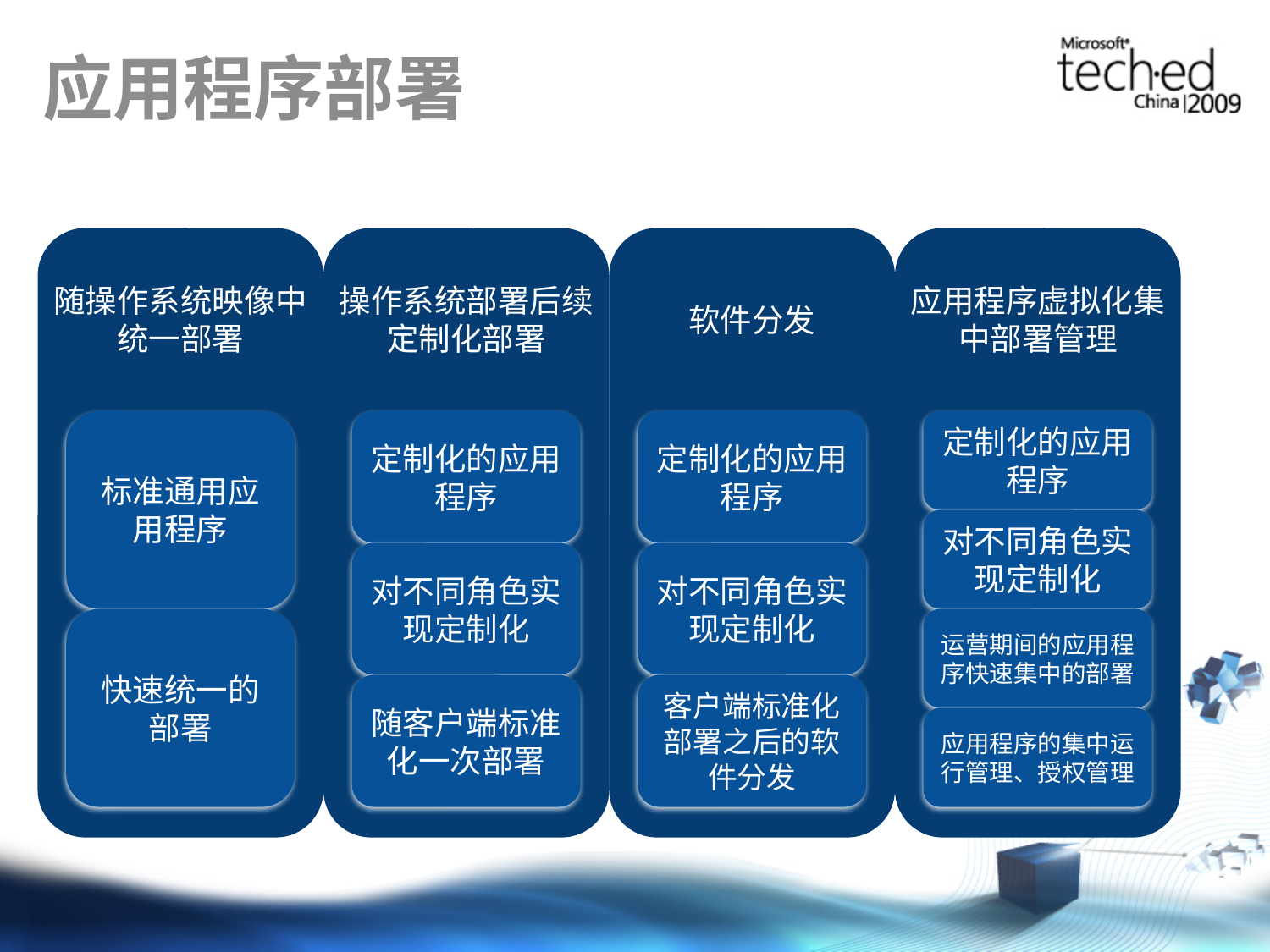

# 应用程序部署
随操作系统映像中统一部署
操作系统部署后续定制化部署
定制化的应用程序
标准通用应用程序
快速统一的部署
对不同角色实现定制化
软件分发
应用程序虚拟化集中部署管理
客户端标准化部署之后的软件分发
随客户端标准化一次部署
定制化的应用程序
对不同角色实现定制化
定制化的应用程序
对不同角色实现定制化
运营期间的应用程序快速集中的部署
应用程序的集中运行管理、授权管理